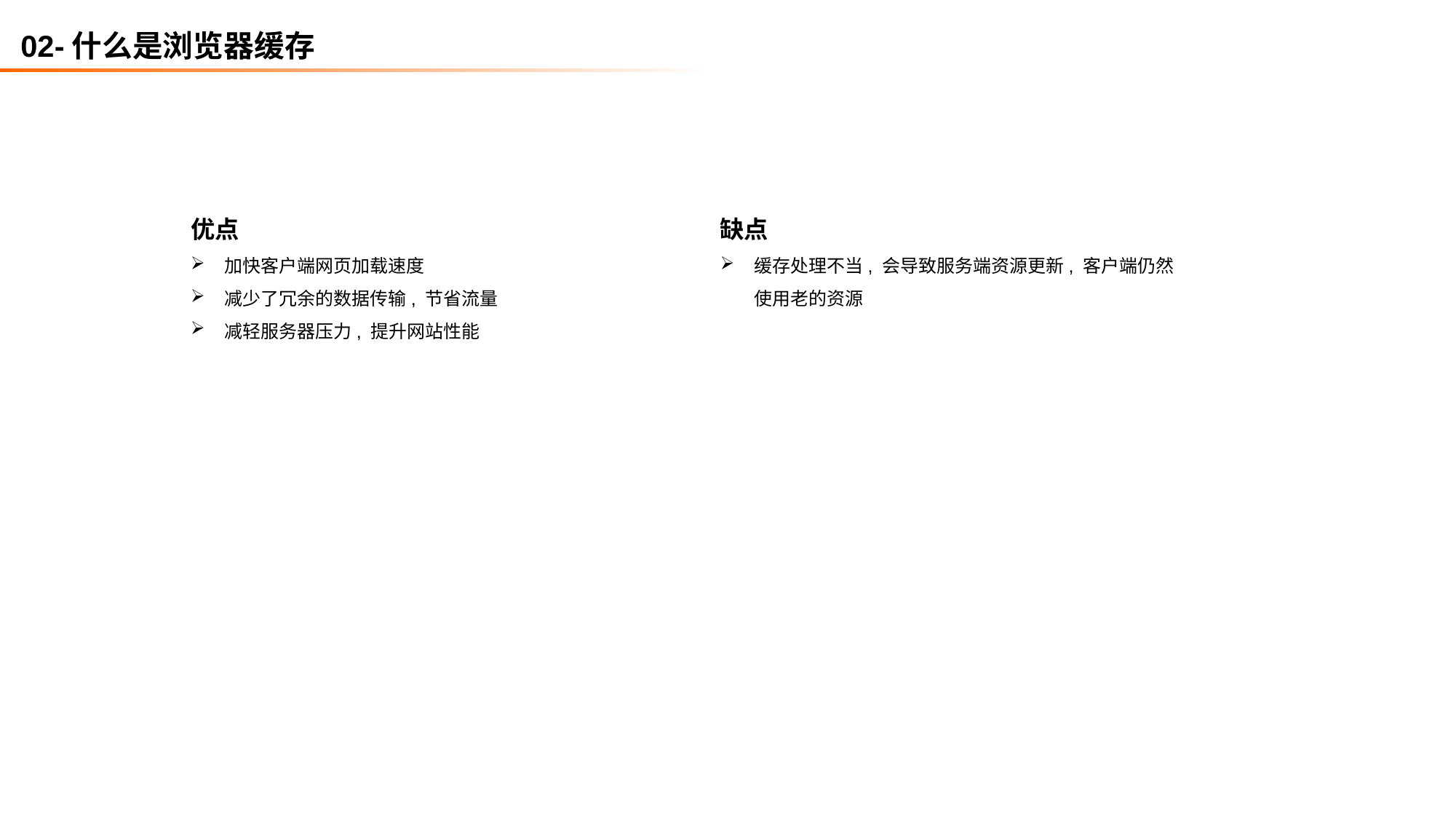

02-什么是浏览器缓存

缺点
缓存处理不当, 会导致服务端资源更新, 客户端仍然使用老的资源
优点
加快客户端网页加载速度
减少了冗余的数据传输, 节省流量
减轻服务器压力, 提升网站性能